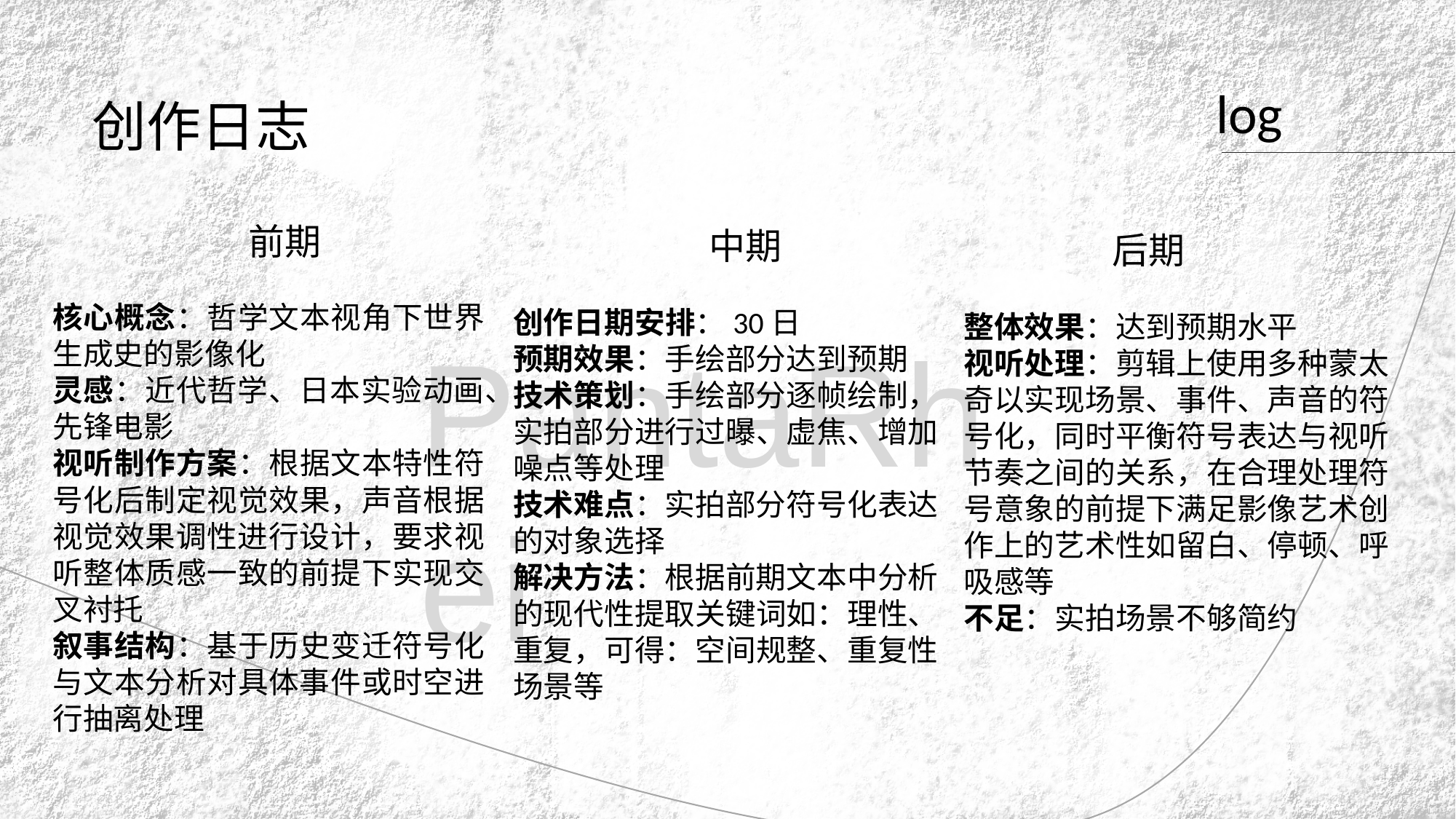

log

创作日志
                            前期

核心概念：哲学文本视角下世界生成史的影像化
灵感：近代哲学、日本实验动画、先锋电影
视听制作方案：根据文本特性符号化后制定视觉效果，声音根据视觉效果调性进行设计，要求视听整体质感一致的前提下实现交叉衬托
叙事结构：基于历史变迁符号化与文本分析对具体事件或时空进行抽离处理

                            中期

创作日期安排：30日
预期效果：手绘部分达到预期
技术策划：手绘部分逐帧绘制，实拍部分进行过曝、虚焦、增加噪点等处理
技术难点：实拍部分符号化表达的对象选择
解决方法：根据前期文本中分析的现代性提取关键词如：理性、重复，可得：空间规整、重复性场景等

                     后期

整体效果：达到预期水平
视听处理：剪辑上使用多种蒙太奇以实现场景、事件、声音的符号化，同时平衡符号表达与视听节奏之间的关系，在合理处理符号意象的前提下满足影像艺术创作上的艺术性如留白、停顿、呼吸感等
不足：实拍场景不够简约

PantaRhei